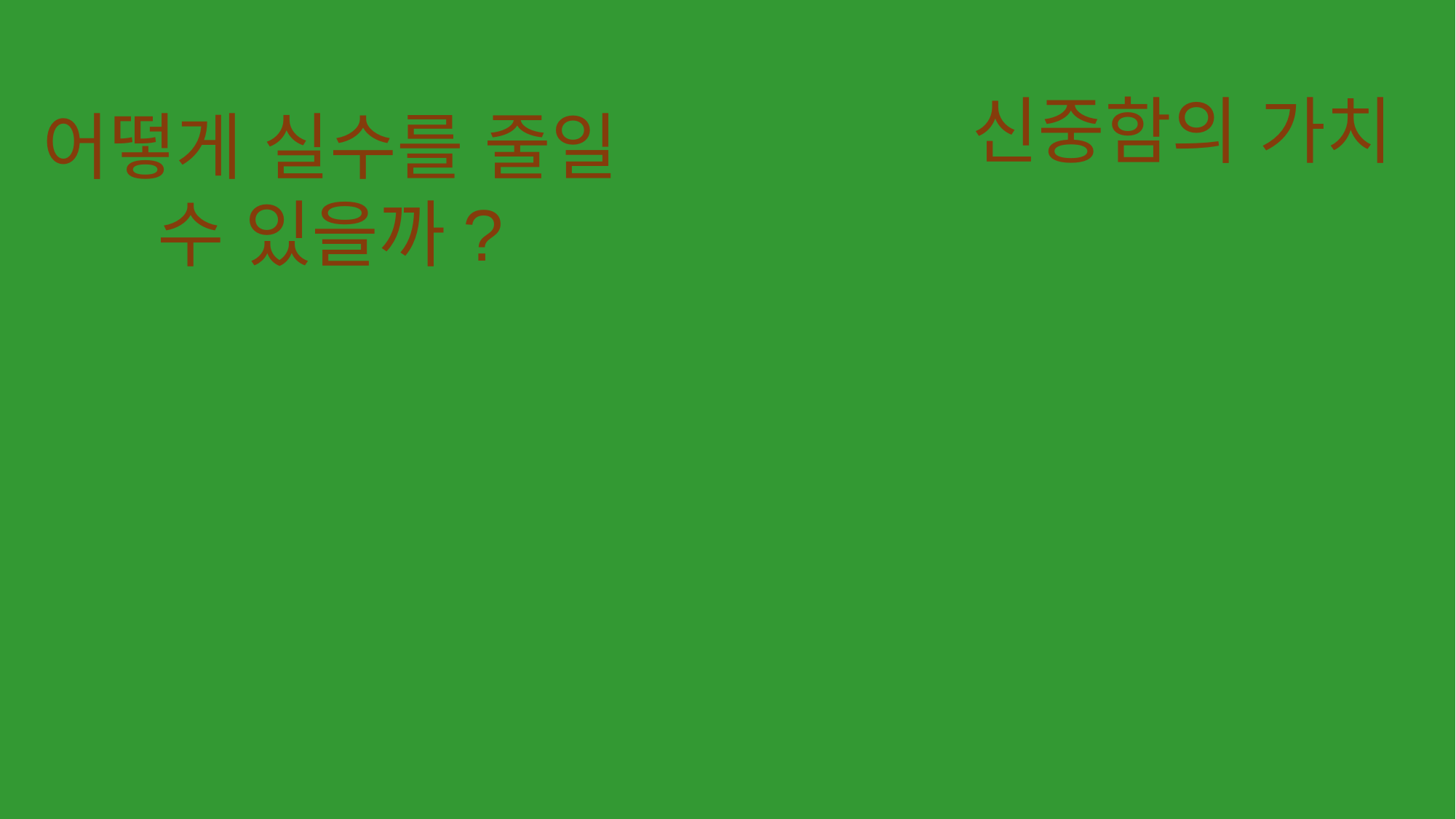

신중함의 가치
어떻게 실수를 줄일 수 있을까?